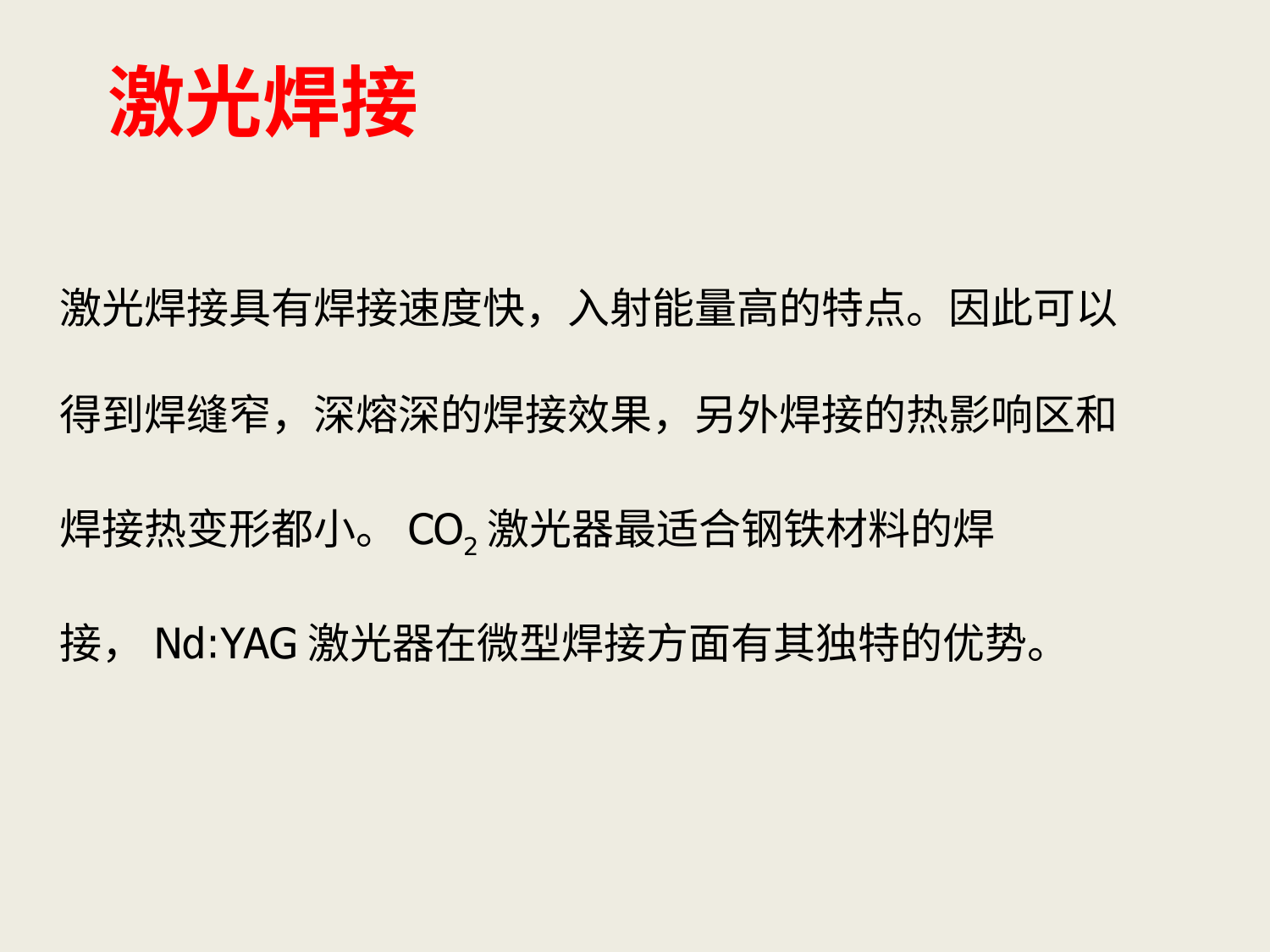

激光焊接
激光焊接具有焊接速度快，入射能量高的特点。因此可以得到焊缝窄，深熔深的焊接效果，另外焊接的热影响区和焊接热变形都小。CO2激光器最适合钢铁材料的焊接，Nd:YAG激光器在微型焊接方面有其独特的优势。